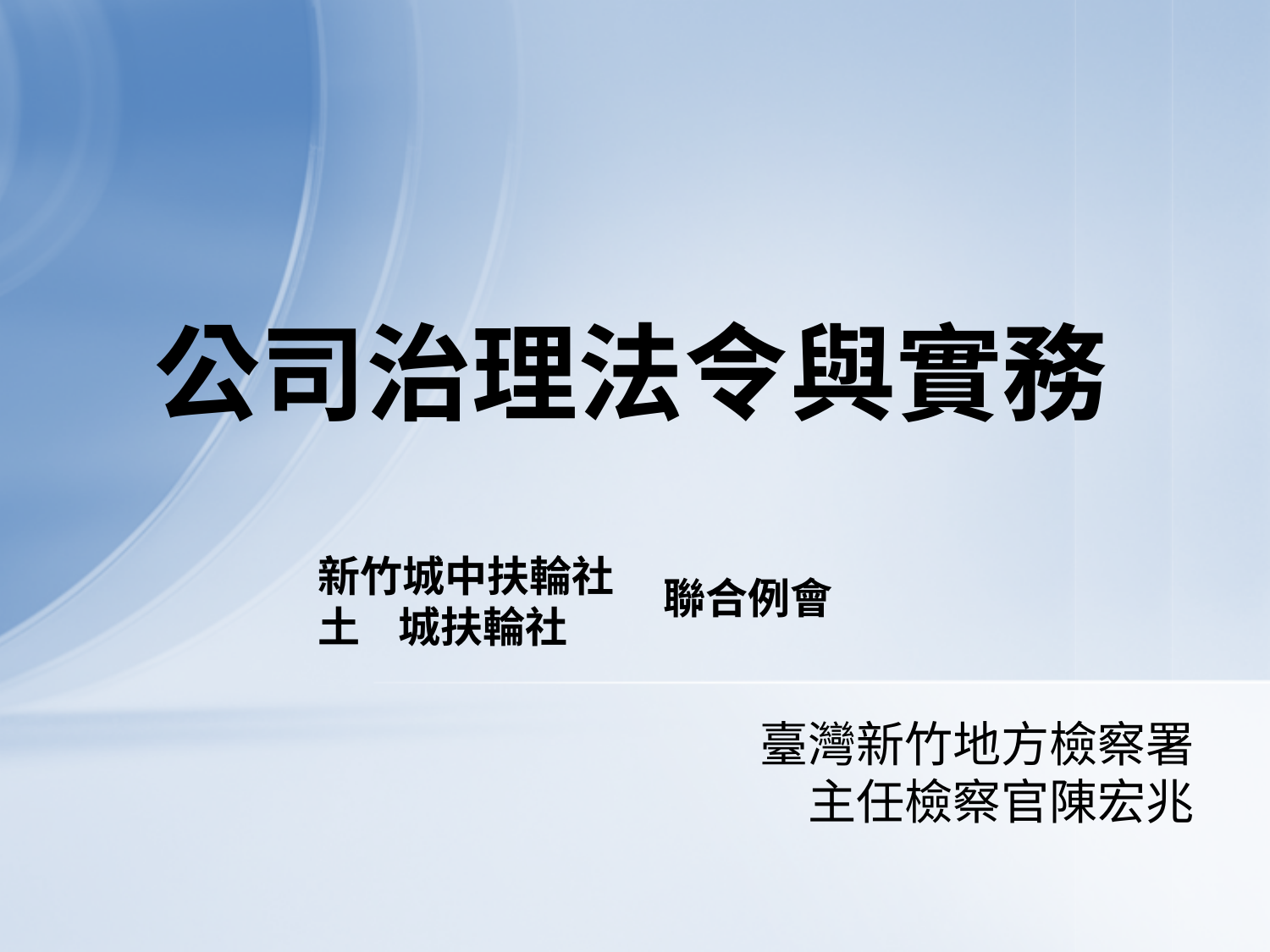

# 公司治理法令與實務
新竹城中扶輪社
土    城扶輪社
聯合例會
臺灣新竹地方檢察署
主任檢察官陳宏兆